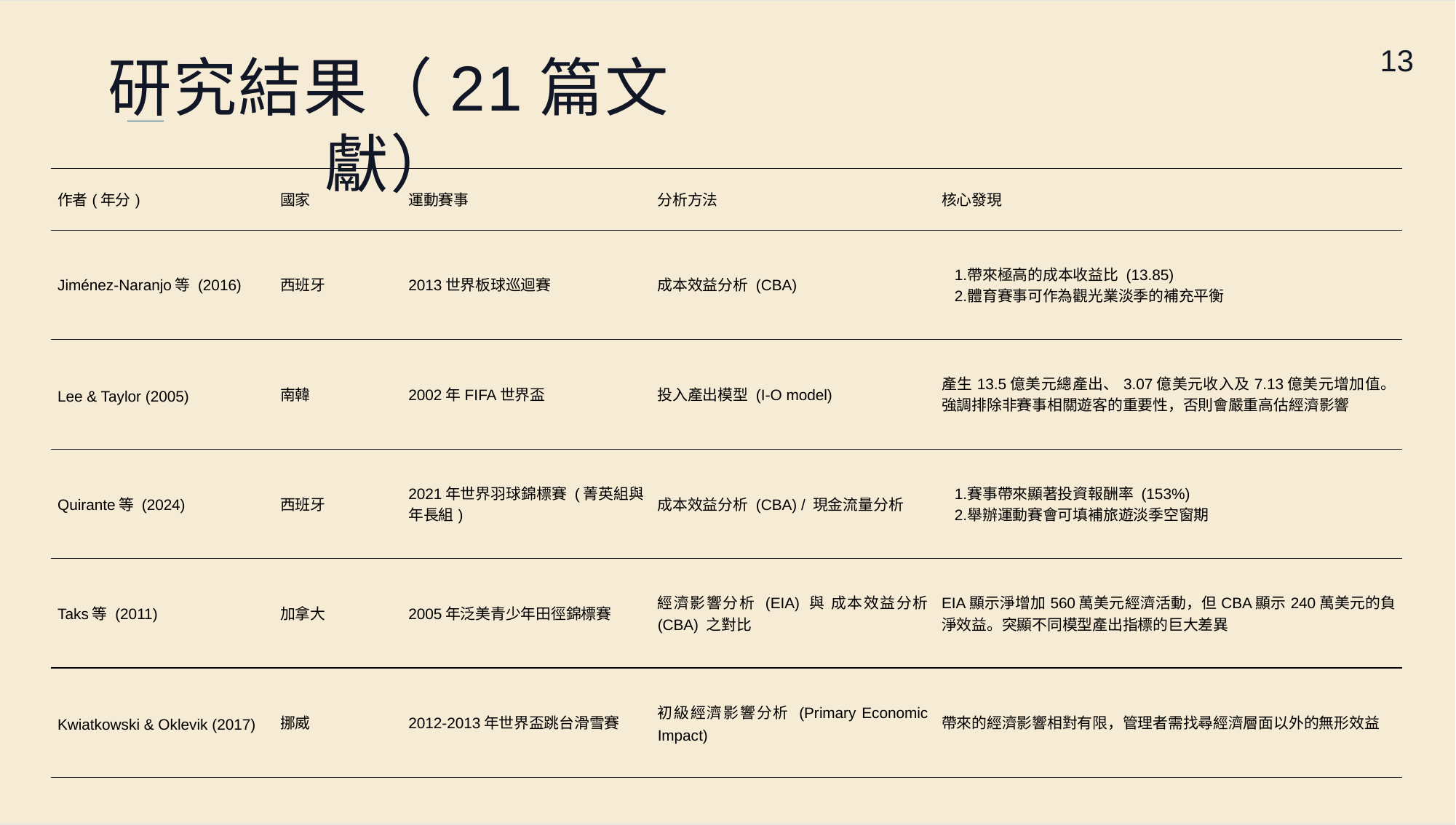

13
研究結果（21篇文獻）

| 作者(年分) | 國家 | 運動賽事 | 分析方法 | 核心發現 |
| --- | --- | --- | --- | --- |
| Jiménez-Naranjo等 (2016) | 西班牙 | 2013世界板球巡迴賽 | 成本效益分析 (CBA) | 帶來極高的成本收益比 (13.85) 體育賽事可作為觀光業淡季的補充平衡 |
| Lee & Taylor (2005) | 南韓 | 2002年FIFA世界盃 | 投入產出模型 (I-O model) | 產生13.5億美元總產出、3.07億美元收入及7.13億美元增加值。強調排除非賽事相關遊客的重要性，否則會嚴重高估經濟影響 |
| Quirante等 (2024) | 西班牙 | 2021年世界羽球錦標賽 (菁英組與年長組) | 成本效益分析 (CBA) / 現金流量分析 | 賽事帶來顯著投資報酬率 (153%) 舉辦運動賽會可填補旅遊淡季空窗期 |
| Taks等 (2011) | 加拿大 | 2005年泛美青少年田徑錦標賽 | 經濟影響分析 (EIA) 與 成本效益分析 (CBA) 之對比 | EIA顯示淨增加560萬美元經濟活動，但CBA顯示240萬美元的負淨效益。突顯不同模型產出指標的巨大差異 |
| Kwiatkowski & Oklevik (2017) | 挪威 | 2012-2013年世界盃跳台滑雪賽 | 初級經濟影響分析 (Primary Economic Impact) | 帶來的經濟影響相對有限，管理者需找尋經濟層面以外的無形效益 |